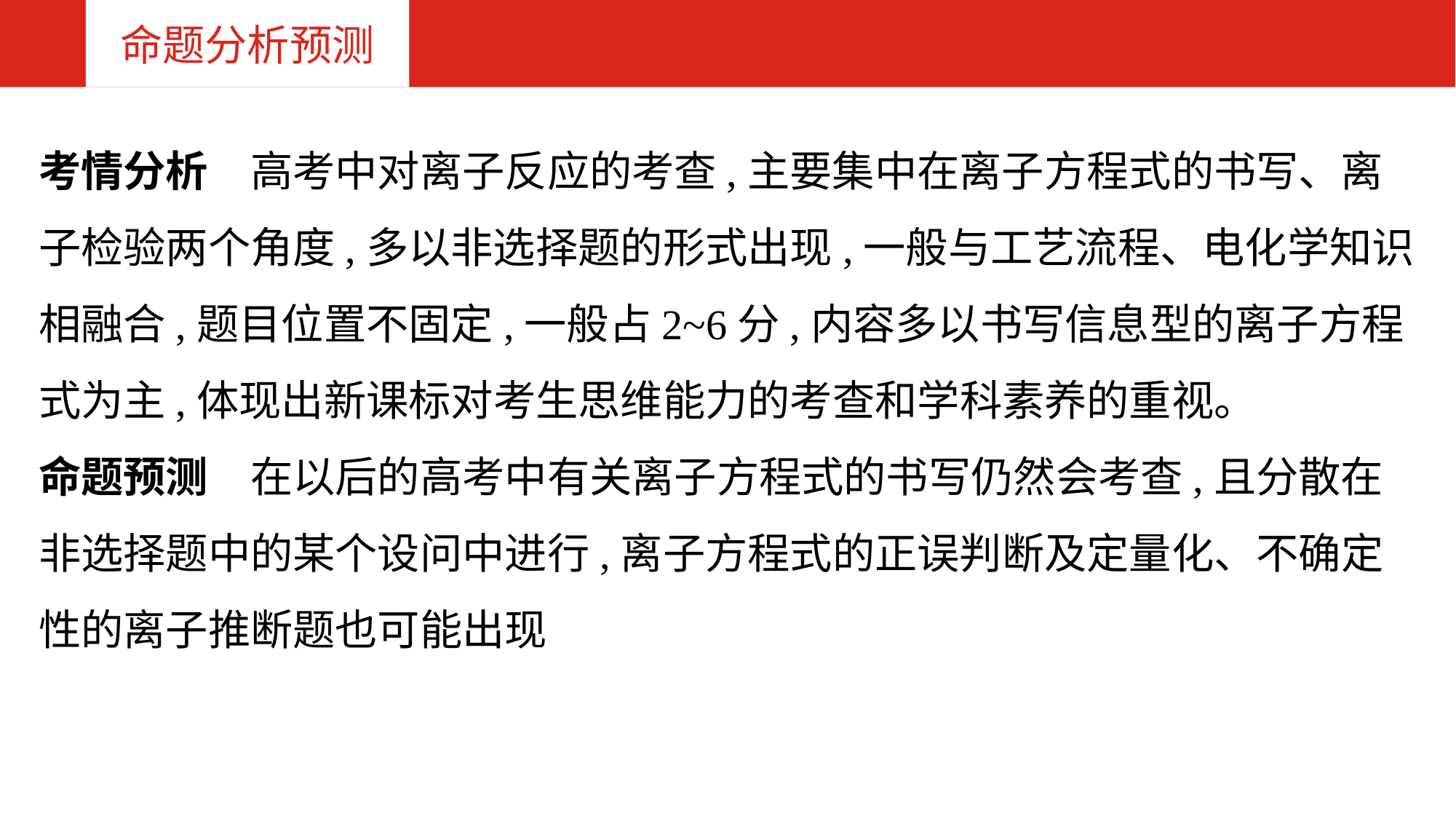

命题分析预测
考情分析　高考中对离子反应的考查,主要集中在离子方程式的书写、离子检验两个角度,多以非选择题的形式出现,一般与工艺流程、电化学知识相融合,题目位置不固定,一般占2~6分,内容多以书写信息型的离子方程式为主,体现出新课标对考生思维能力的考查和学科素养的重视。
命题预测　在以后的高考中有关离子方程式的书写仍然会考查,且分散在非选择题中的某个设问中进行,离子方程式的正误判断及定量化、不确定性的离子推断题也可能出现